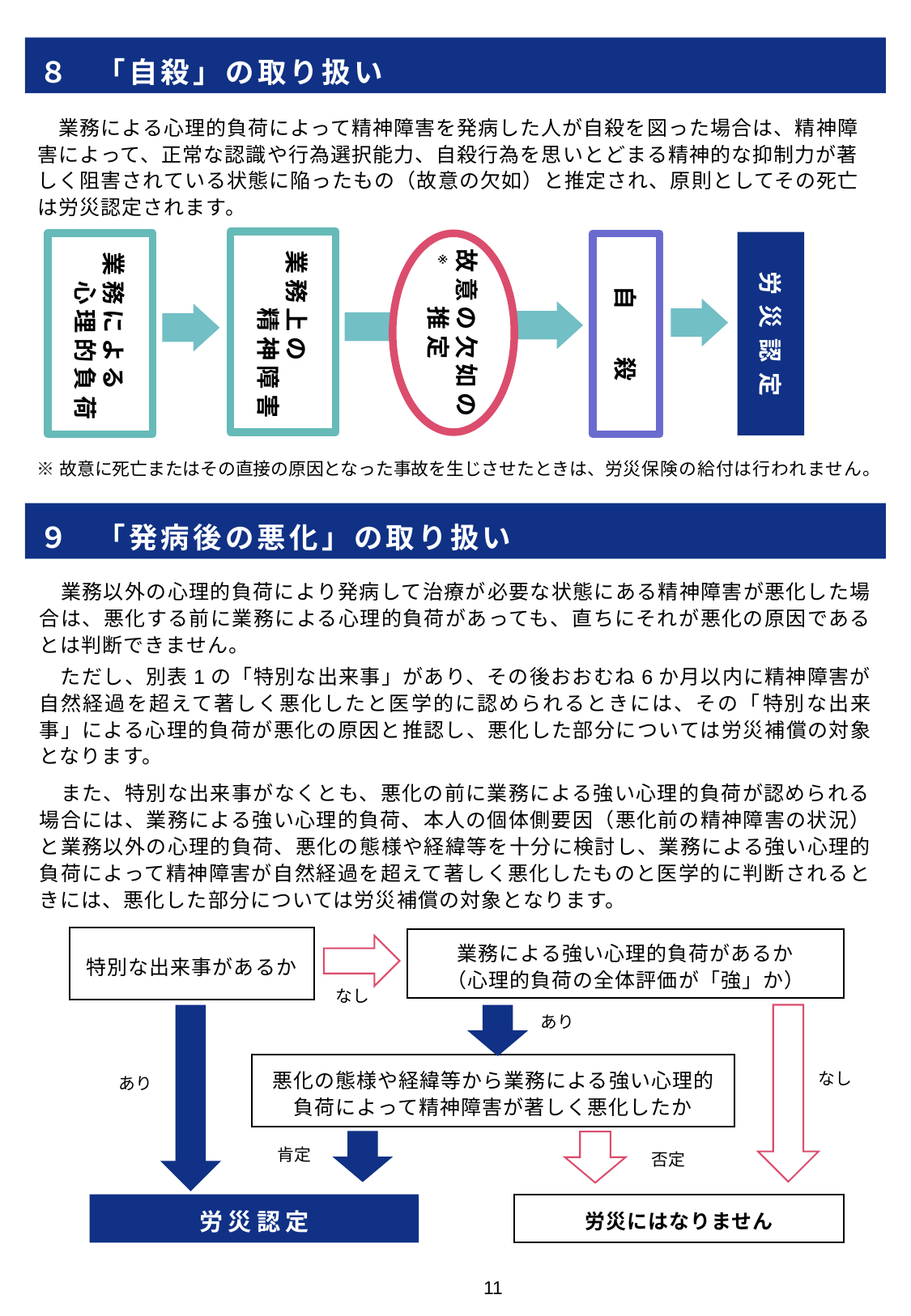

８　「自殺」の取り扱い
　業務による心理的負荷によって精神障害を発病した人が自殺を図った場合は、精神障害によって、正常な認識や行為選択能力、自殺行為を思いとどまる精神的な抑制力が著しく阻害されている状態に陥ったもの（故意の欠如）と推定され、原則としてその死亡は労災認定されます。
業務上の
　　精神障害
労災認定
業務による
　心理的負荷
故意の欠如の
推定
自　　殺
※

※故意に死亡またはその直接の原因となった事故を生じさせたときは、労災保険の給付は行われません。
９　「発病後の悪化」の取り扱い
　業務以外の心理的負荷により発病して治療が必要な状態にある精神障害が悪化した場合は、悪化する前に業務による心理的負荷があっても、直ちにそれが悪化の原因であるとは判断できません。
　ただし、別表1の「特別な出来事」があり、その後おおむね6か月以内に精神障害が自然経過を超えて著しく悪化したと医学的に認められるときには、その「特別な出来事」による心理的負荷が悪化の原因と推認し、悪化した部分については労災補償の対象となります。
　また、特別な出来事がなくとも、悪化の前に業務による強い心理的負荷が認められる場合には、業務による強い心理的負荷、本人の個体側要因（悪化前の精神障害の状況）と業務以外の心理的負荷、悪化の態様や経緯等を十分に検討し、業務による強い心理的負荷によって精神障害が自然経過を超えて著しく悪化したものと医学的に判断されるときには、悪化した部分については労災補償の対象となります。
特別な出来事があるか
業務による強い心理的負荷があるか
（心理的負荷の全体評価が「強」か）

悪化の態様や経緯等から業務による強い心理的
負荷によって精神障害が著しく悪化したか

労災認定
労災にはなりません
なし
あり
なし
あり
肯定
否定
11